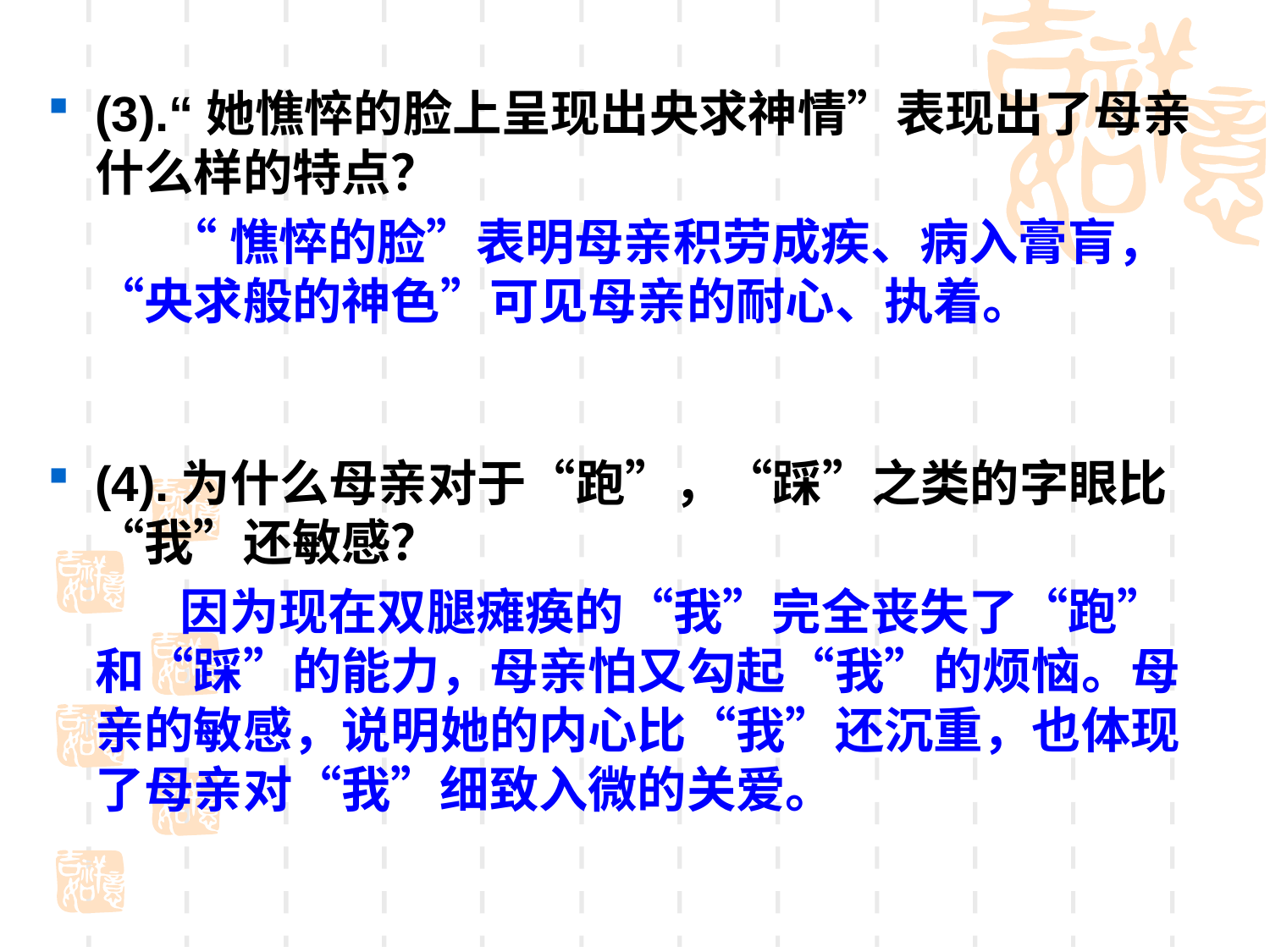

(3).“她憔悴的脸上呈现出央求神情”表现出了母亲什么样的特点？
           “憔悴的脸”表明母亲积劳成疾、病入膏肓，“央求般的神色”可见母亲的耐心、执着。

(4).为什么母亲对于“跑”，“踩”之类的字眼比“我”还敏感？
           因为现在双腿瘫痪的“我”完全丧失了“跑”和“踩”的能力，母亲怕又勾起“我”的烦恼。母亲的敏感，说明她的内心比“我”还沉重，也体现了母亲对“我”细致入微的关爱。